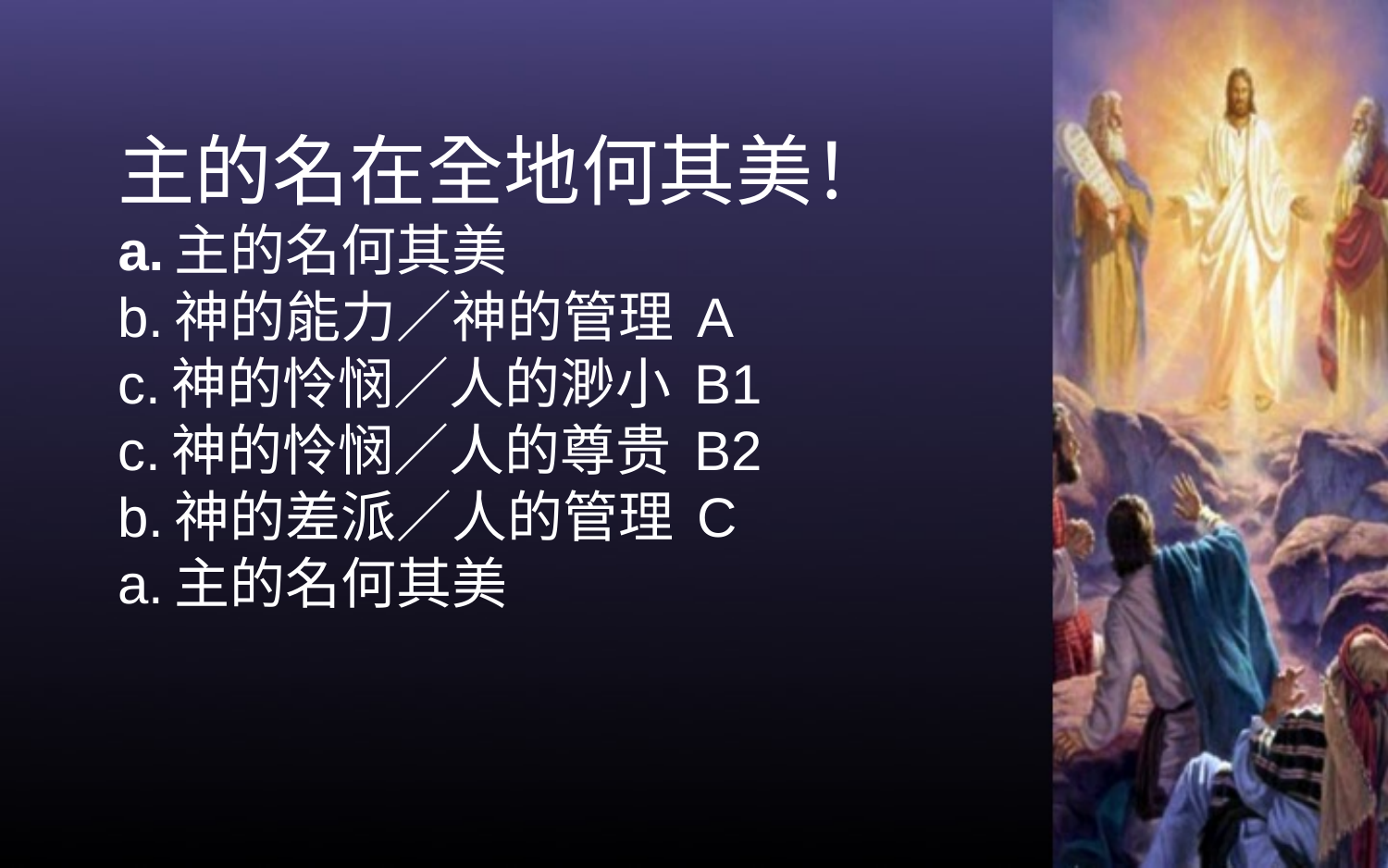

主的名在全地何其美！
a.主的名何其美
b.神的能力／神的管理 A
c.神的怜悯／人的渺小 B1
c.神的怜悯／人的尊贵 B2
b.神的差派／人的管理 C
a.主的名何其美